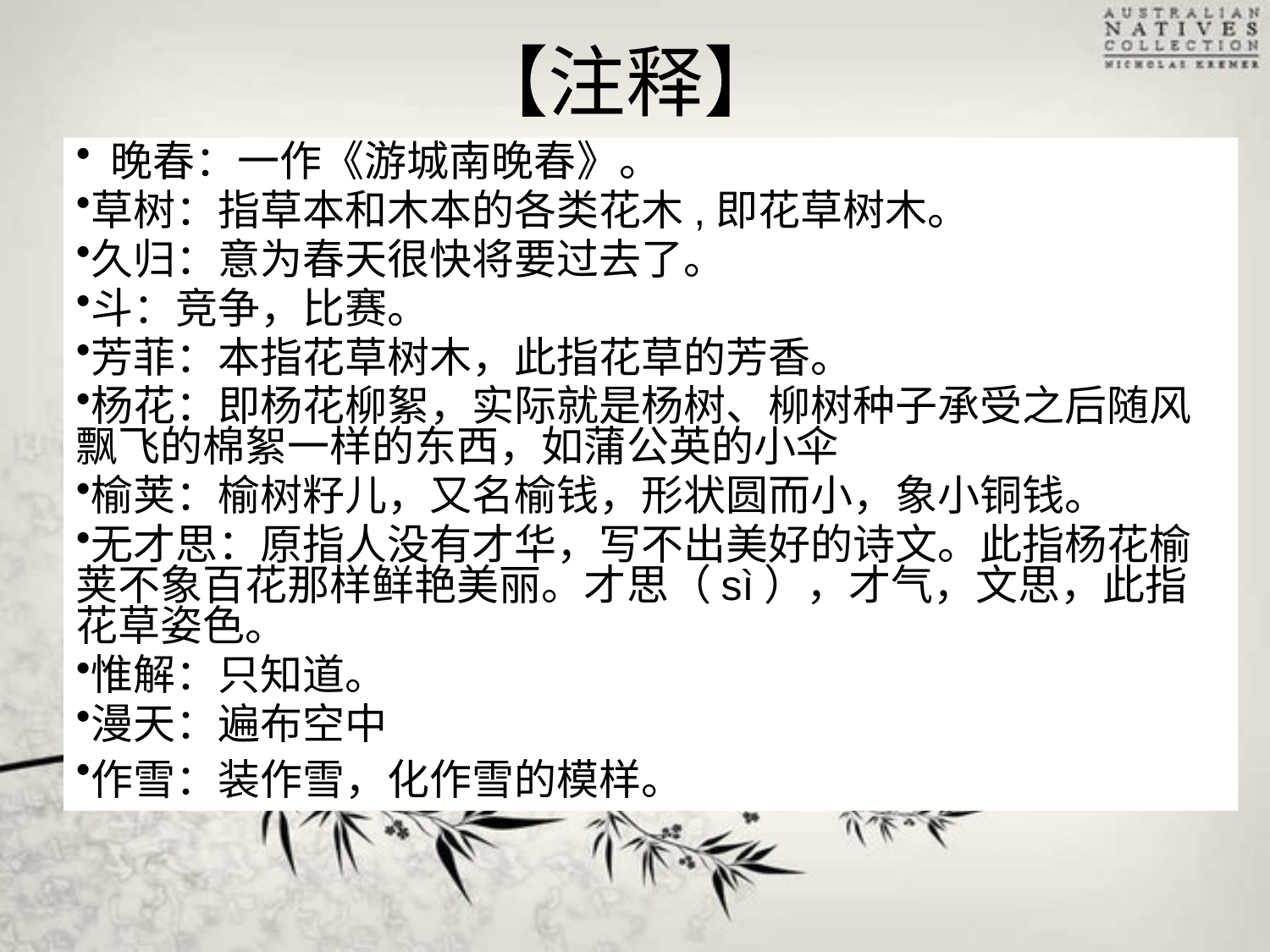

# 【注释】
 晚春：一作《游城南晚春》。
草树：指草本和木本的各类花木,即花草树木。
久归：意为春天很快将要过去了。
斗：竞争，比赛。
芳菲：本指花草树木，此指花草的芳香。
杨花：即杨花柳絮，实际就是杨树、柳树种子承受之后随风飘飞的棉絮一样的东西，如蒲公英的小伞
榆荚：榆树籽儿，又名榆钱，形状圆而小，象小铜钱。
无才思：原指人没有才华，写不出美好的诗文。此指杨花榆荚不象百花那样鲜艳美丽。才思（sì），才气，文思，此指花草姿色。
惟解：只知道。
漫天：遍布空中
作雪：装作雪，化作雪的模样。